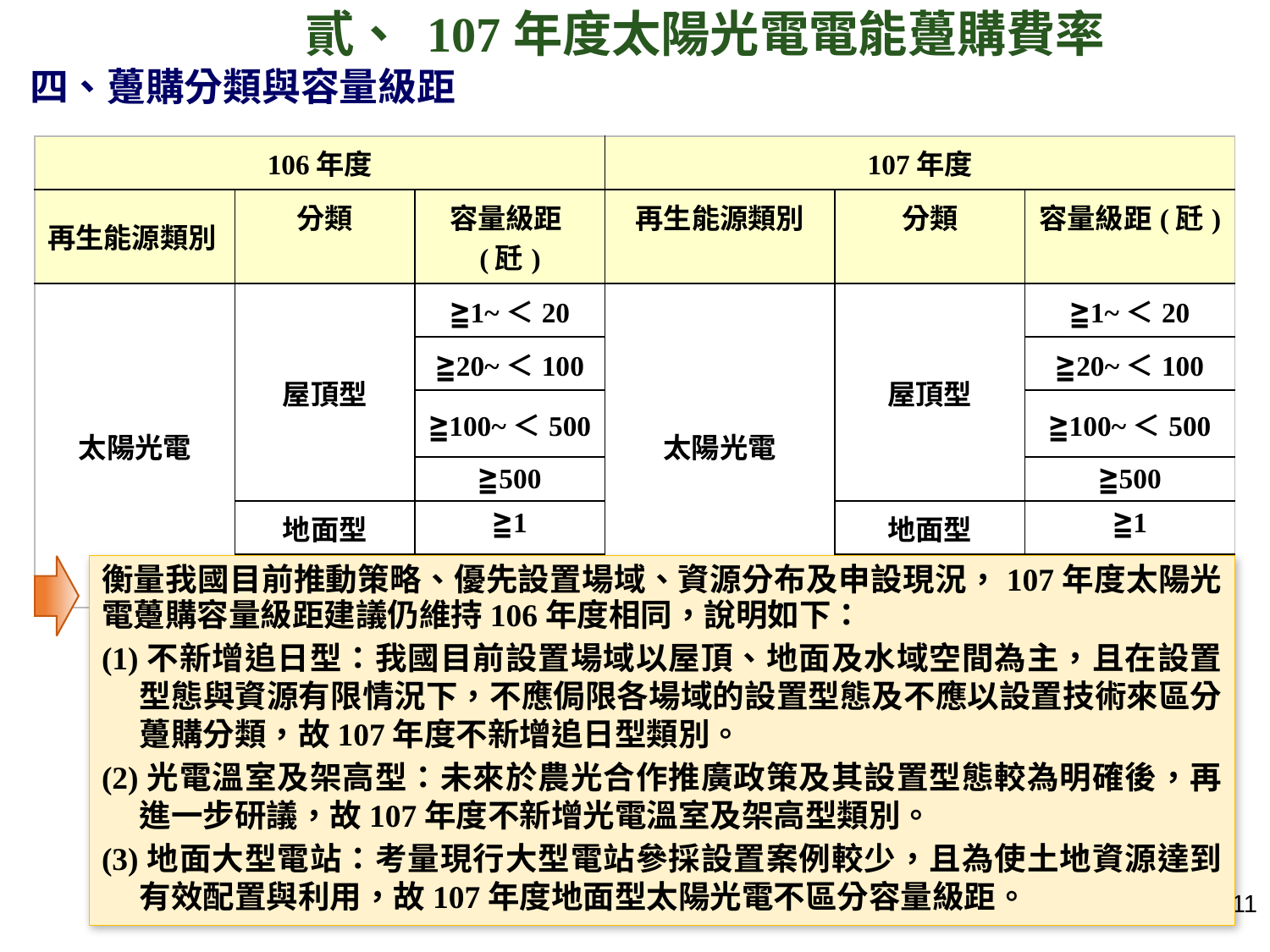

貳、 107年度太陽光電電能躉購費率
四、躉購分類與容量級距
| 106年度 |  |  | 107年度 |  |  |
| --- | --- | --- | --- | --- | --- |
| 再生能源類別 | 分類 | 容量級距(瓩) | 再生能源類別 | 分類 | 容量級距(瓩) |
| 太陽光電 | 屋頂型 | ≧1~＜20 | 太陽光電 | 屋頂型 | ≧1~＜20 |
|  |  | ≧20~＜100 |  |  | ≧20~＜100 |
|  |  | ≧100~＜500 |  |  | ≧100~＜500 |
|  |  | ≧500 |  |  | ≧500 |
|  | 地面型 | ≧1 |  | 地面型 | ≧1 |
|  | 水面型 | ≧1 |  | 水面型 | ≧1 |

衡量我國目前推動策略、優先設置場域、資源分布及申設現況，107年度太陽光電躉購容量級距建議仍維持106年度相同，說明如下：
(1)不新增追日型：我國目前設置場域以屋頂、地面及水域空間為主，且在設置型態與資源有限情況下，不應侷限各場域的設置型態及不應以設置技術來區分躉購分類，故107年度不新增追日型類別。
(2)光電溫室及架高型：未來於農光合作推廣政策及其設置型態較為明確後，再進一步研議，故107年度不新增光電溫室及架高型類別。
(3)地面大型電站：考量現行大型電站參採設置案例較少，且為使土地資源達到有效配置與利用，故107年度地面型太陽光電不區分容量級距。

11